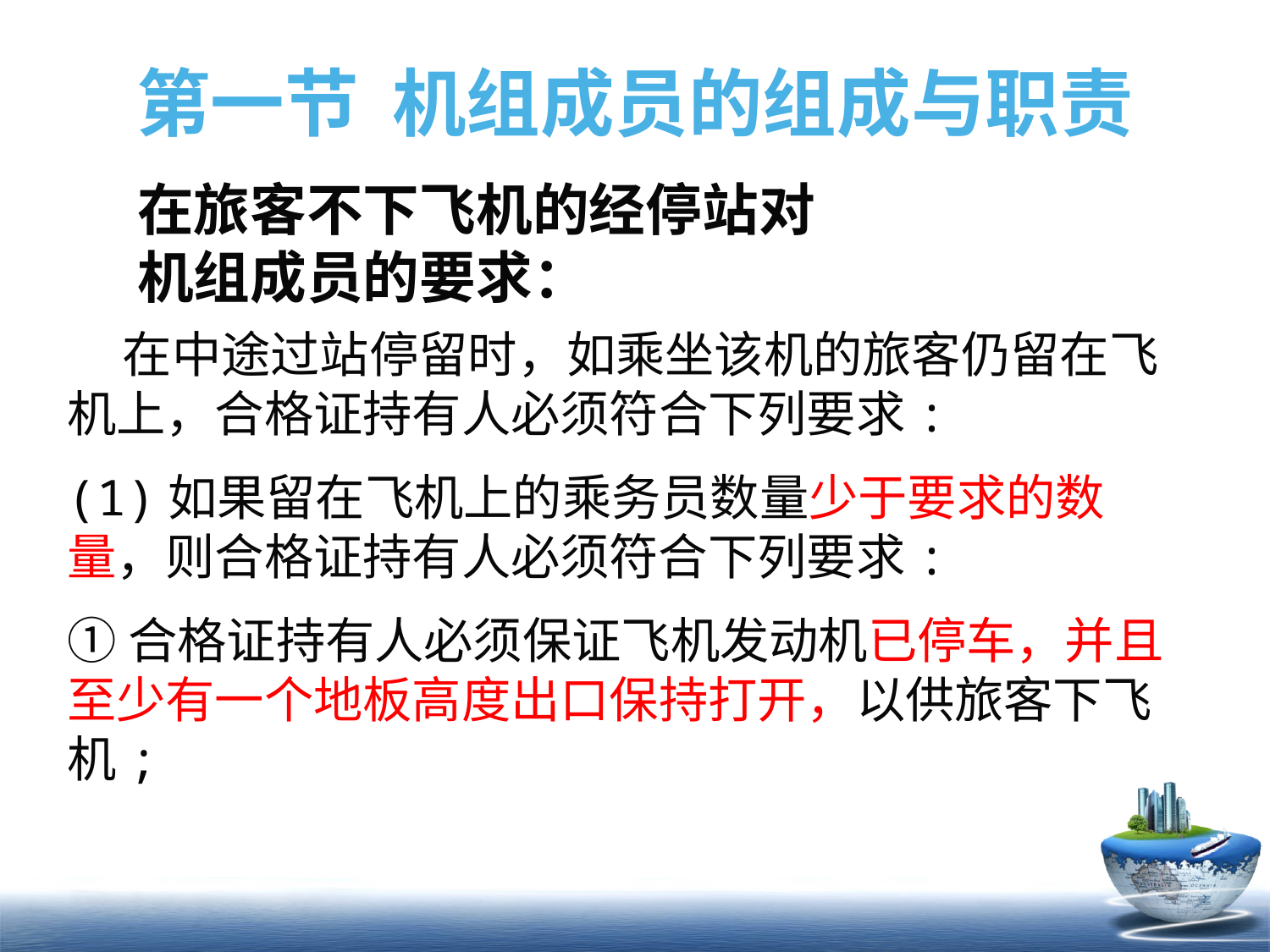

# 第一节  机组成员的组成与职责
在旅客不下飞机的经停站对机组成员的要求：
    在中途过站停留时，如乘坐该机的旅客仍留在飞机上，合格证持有人必须符合下列要求:
(1)如果留在飞机上的乘务员数量少于要求的数量，则合格证持有人必须符合下列要求:
①合格证持有人必须保证飞机发动机已停车，并且至少有一个地板高度出口保持打开，以供旅客下飞机;